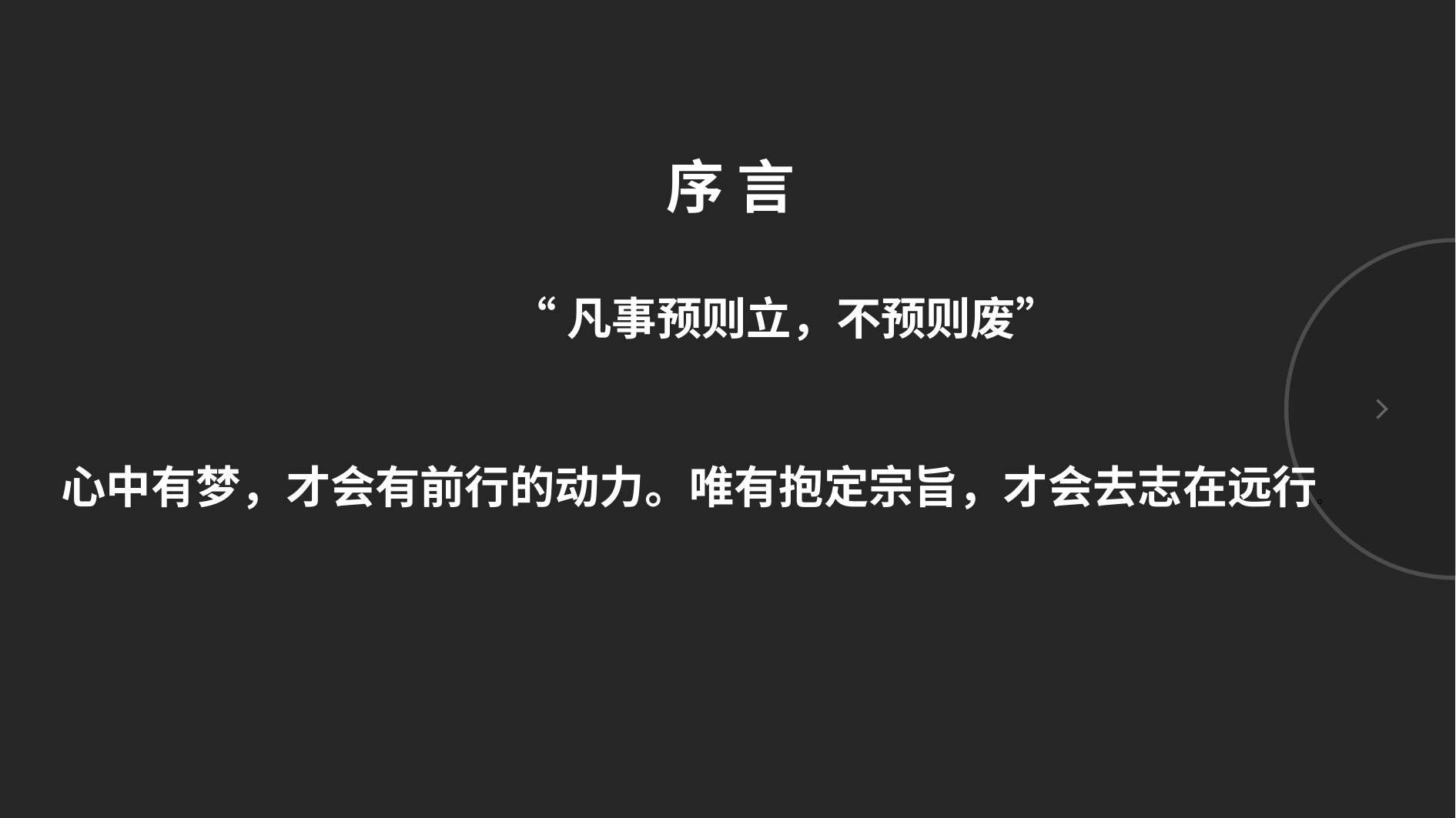

序 言

“凡事预则立，不预则废”
　心中有梦，才会有前行的动力。唯有抱定宗旨，才会去志在远行。